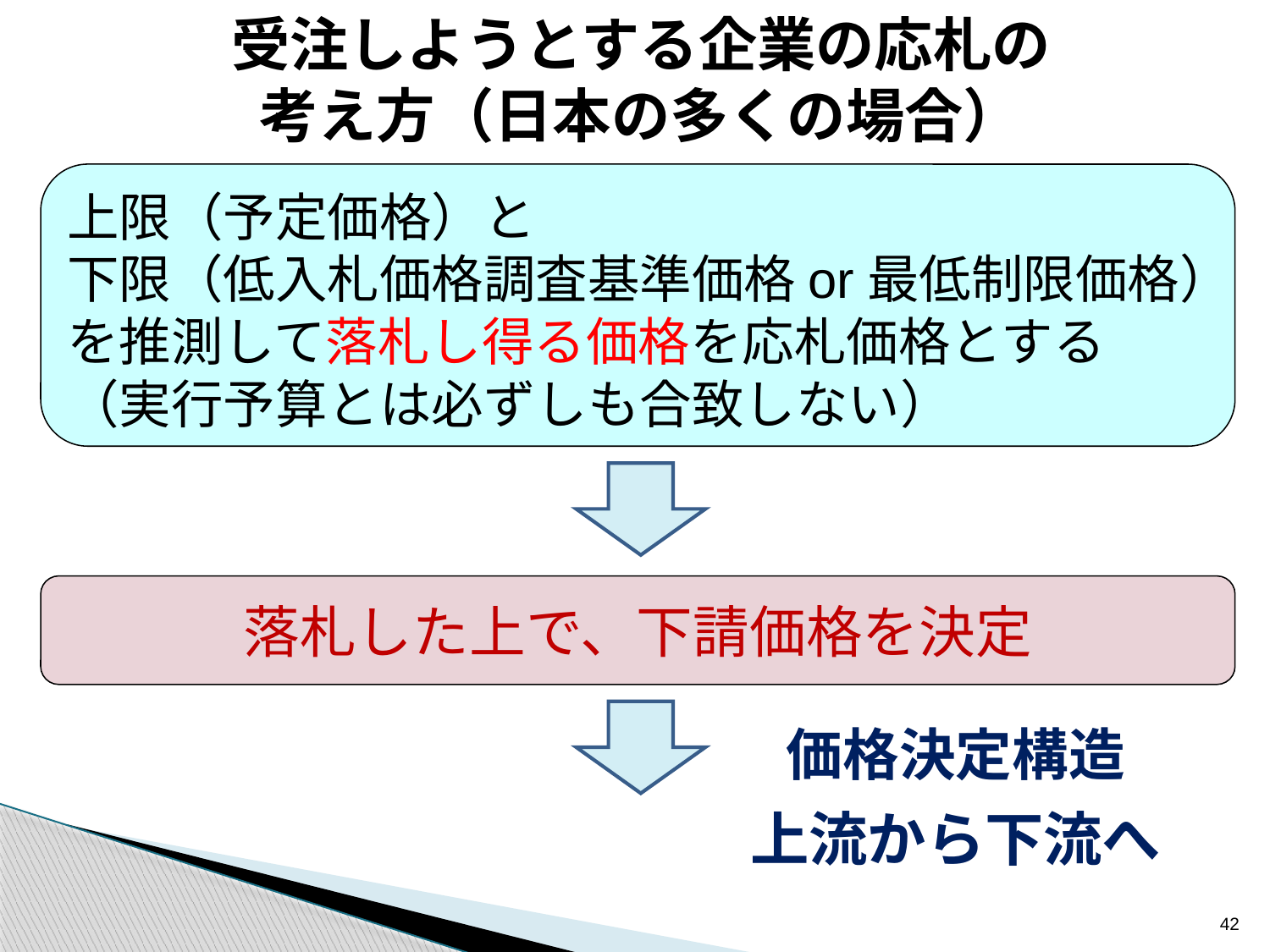

受注しようとする企業の応札の
考え方（日本の多くの場合）
上限（予定価格）と
下限（低入札価格調査基準価格or最低制限価格）
を推測して落札し得る価格を応札価格とする
（実行予算とは必ずしも合致しない）

落札した上で、下請価格を決定

価格決定構造
上流から下流へ
42